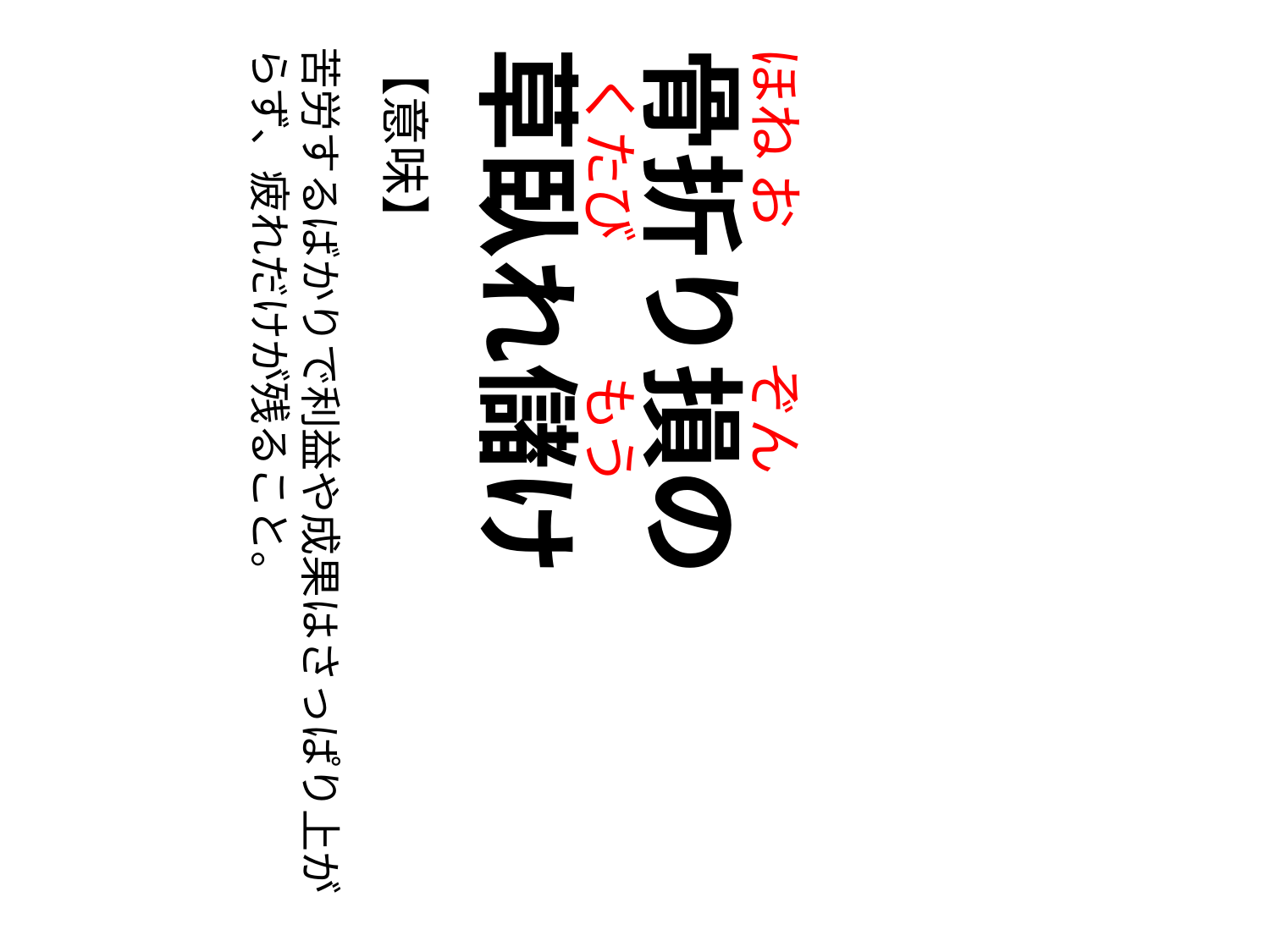

草臥れ儲け
 くたび　      もう
骨折り損の
ほね お　      ぞん
【意味】

苦労するばかりで利益や成果はさっぱり上がらず、疲れだけが残ること。